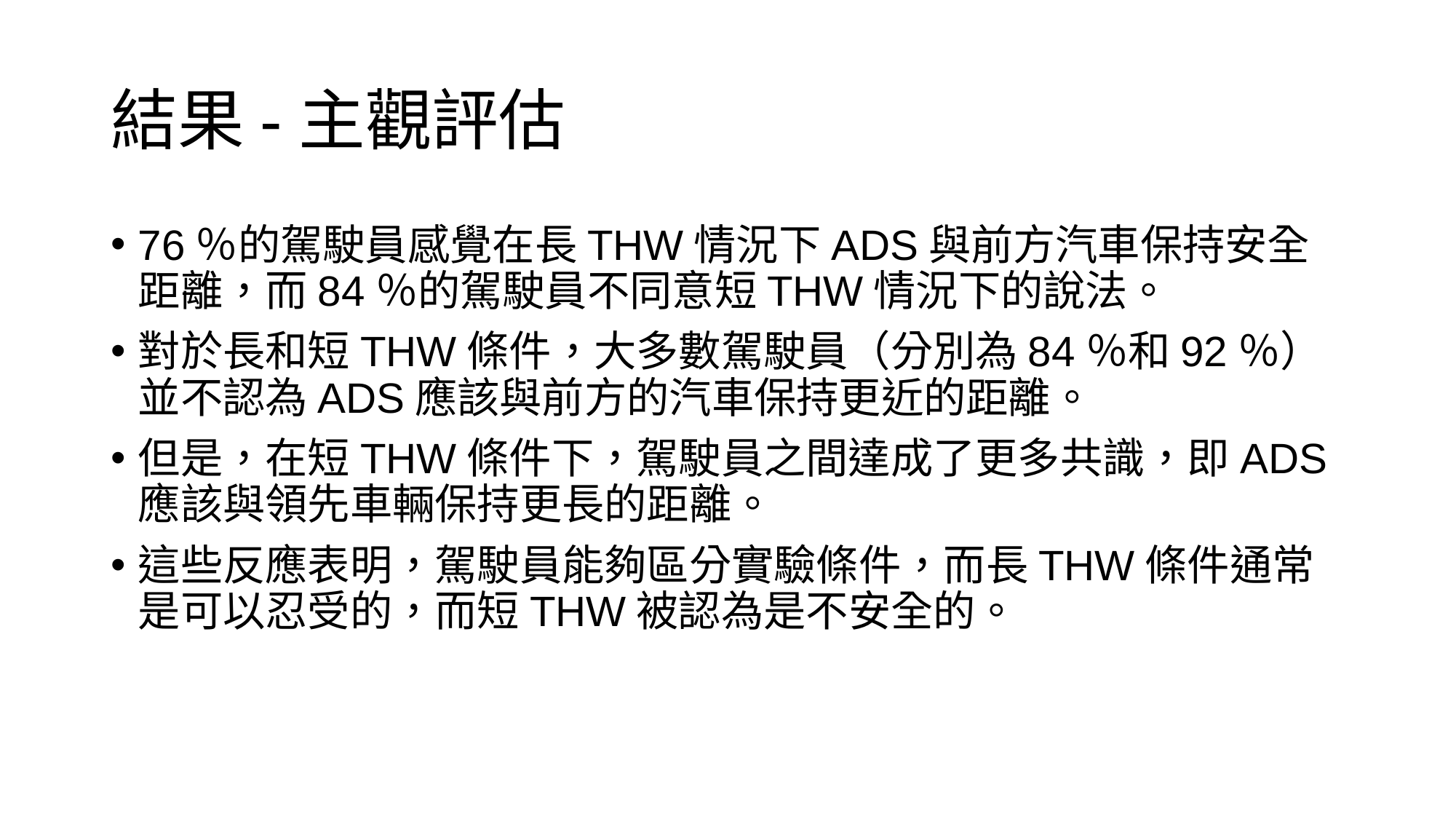

# 結果-主觀評估
76％的駕駛員感覺在長THW情況下ADS與前方汽車保持安全距離，而84％的駕駛員不同意短THW情況下的說法。
對於長和短THW條件，大多數駕駛員（分別為84％和92％）並不認為ADS應該與前方的汽車保持更近的距離。
但是，在短THW條件下，駕駛員之間達成了更多共識，即ADS應該與領先車輛保持更長的距離。
這些反應表明，駕駛員能夠區分實驗條件，而長THW條件通常是可以忍受的，而短THW被認為是不安全的。